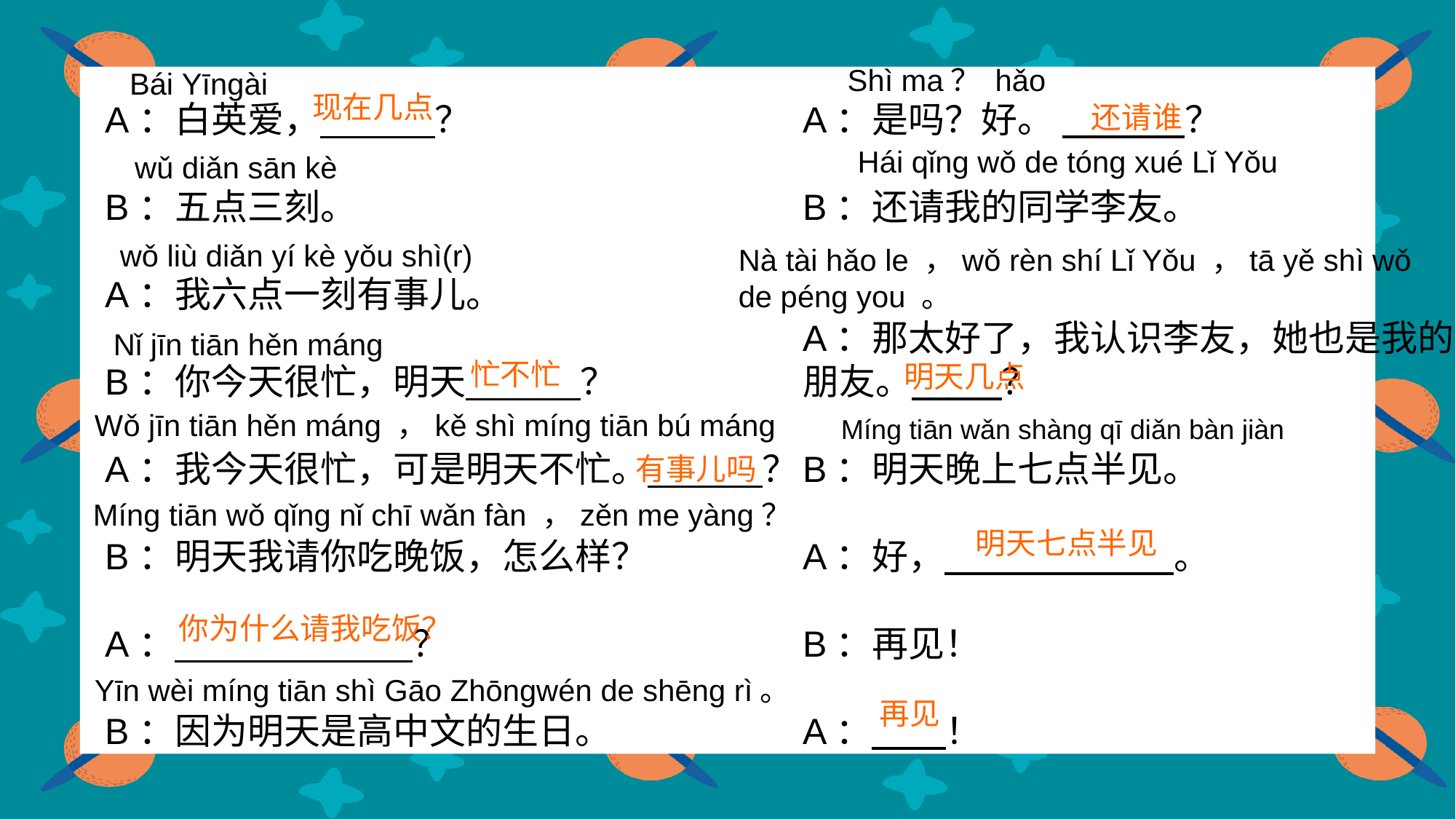

Shì ma？ hǎo
Bái Yīngài
现在几点
A：是吗？好。                ？

B：还请我的同学李友。

A：那太好了，我认识李友，她也是我的
朋友。           ？

B：明天晚上七点半见。

A：好，                            。

B：再见！

A：         ！
A：白英爱，              ？

B：五点三刻。

A：我六点一刻有事儿。

B：你今天很忙，明天              ？

A：我今天很忙，可是明天不忙。              ？

B：明天我请你吃晚饭，怎么样？

A：                             ？

B：因为明天是高中文的生日。

还请谁
Hái qǐng wǒ de tóng xué Lǐ Yǒu
wǔ diǎn sān kè
wǒ liù diǎn yí kè yǒu shì(r)

Nà tài hǎo le ，wǒ rèn shí Lǐ Yǒu ，tā yě shì wǒ de péng you 。
Nǐ jīn tiān hěn máng
忙不忙
明天几点
Wǒ jīn tiān hěn máng ，kě shì míng tiān bú máng
Míng tiān wǎn shàng qī diǎn bàn jiàn
有事儿吗
Míng tiān wǒ qǐng nǐ chī wǎn fàn ，zěn me yàng？
明天七点半见
你为什么请我吃饭？
Yīn wèi míng tiān shì Gāo Zhōngwén de shēng rì。
再见